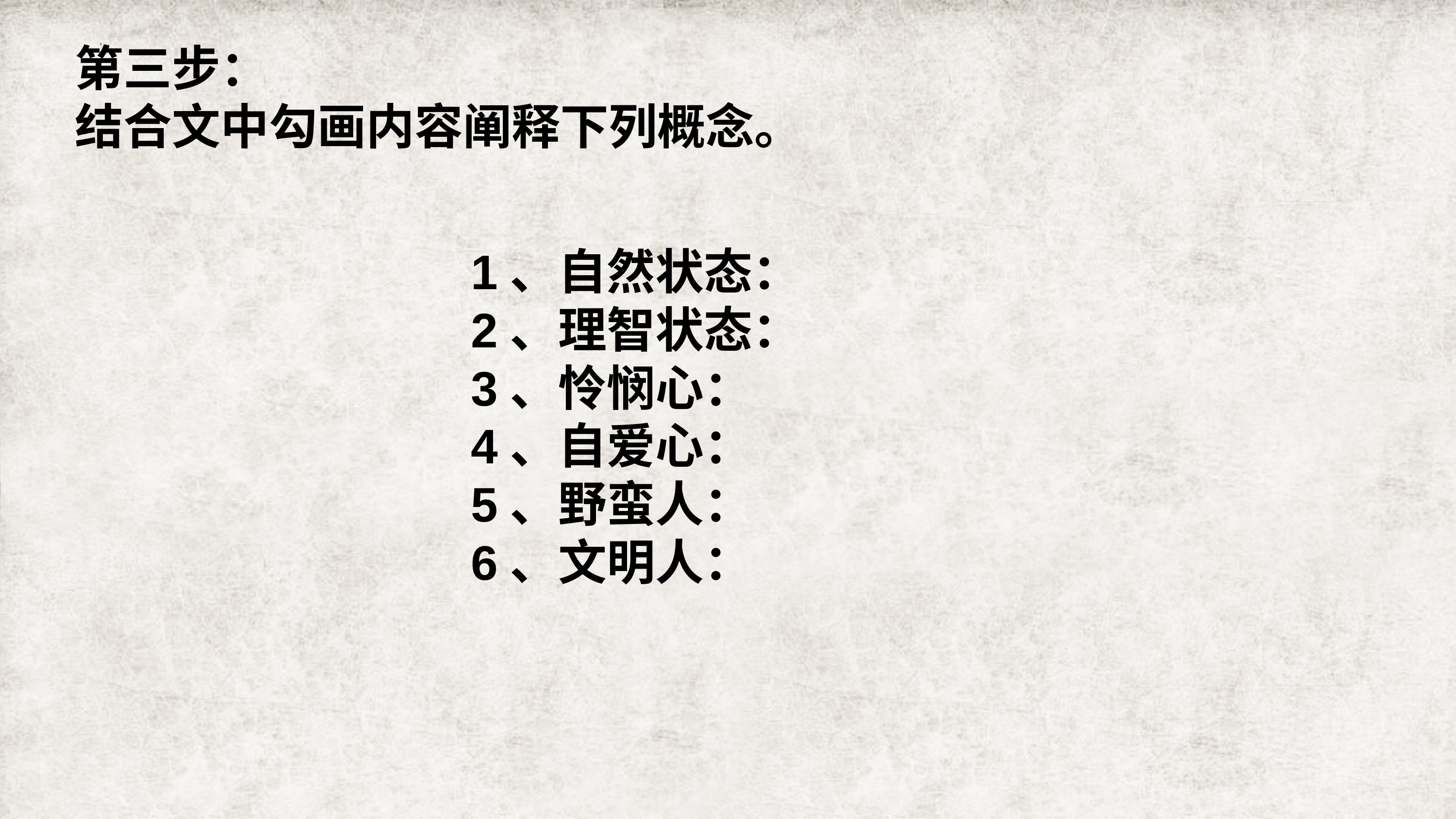

第三步：
结合文中勾画内容阐释下列概念。
1、自然状态：
2、理智状态：
3、怜悯心：
4、自爱心：
5、野蛮人：
6、文明人：